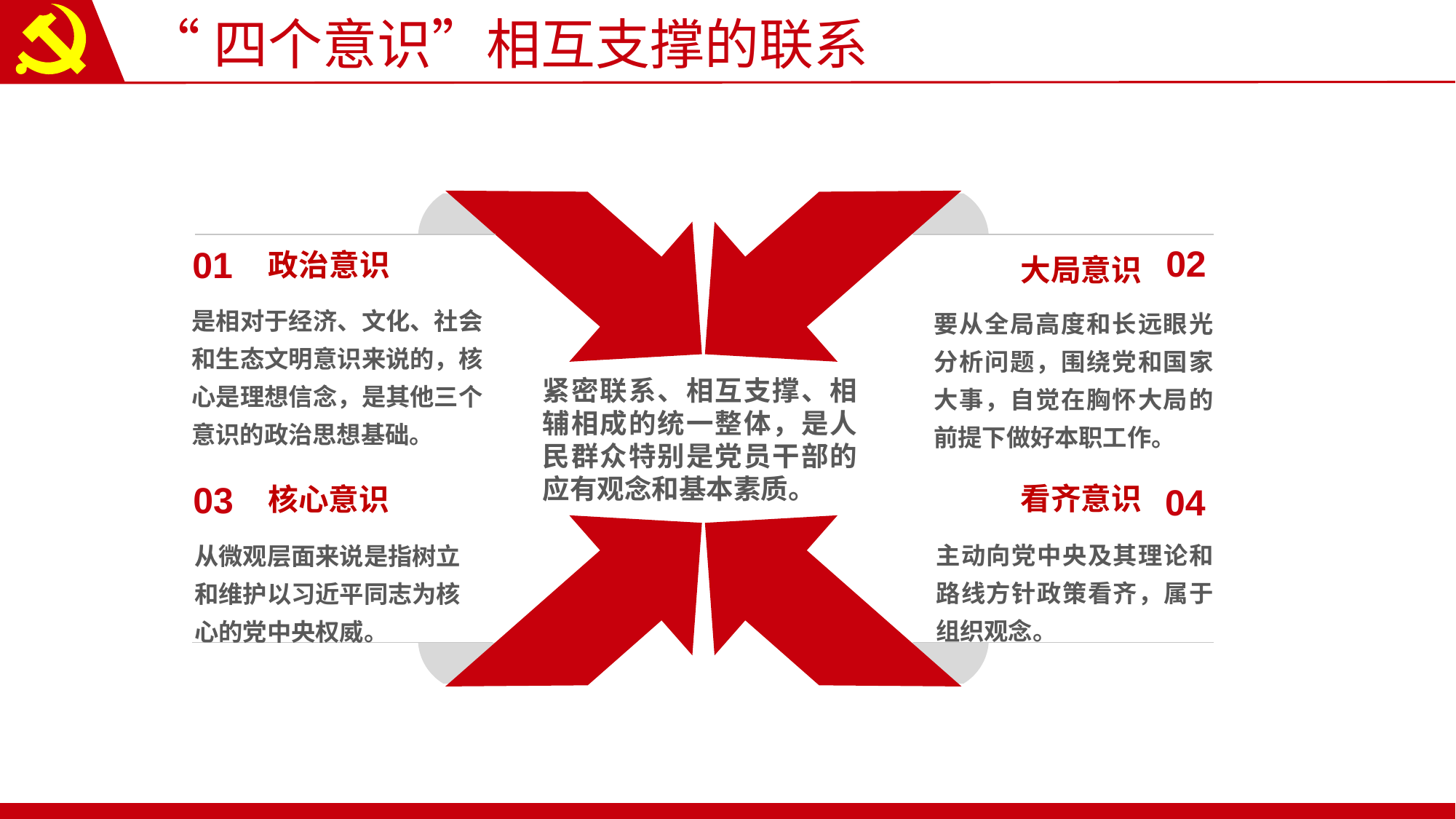

“四个意识”相互支撑的联系

02
01
是相对于经济、文化、社会和生态文明意识来说的，核心是理想信念，是其他三个意识的政治思想基础。
要从全局高度和长远眼光分析问题，围绕党和国家大事，自觉在胸怀大局的前提下做好本职工作。
紧密联系、相互支撑、相辅相成的统一整体，是人民群众特别是党员干部的应有观念和基本素质。
03
04

主动向党中央及其理论和路线方针政策看齐，属于组织观念。
从微观层面来说是指树立和维护以习近平同志为核心的党中央权威。

政治意识
大局意识
看齐意识
核心意识